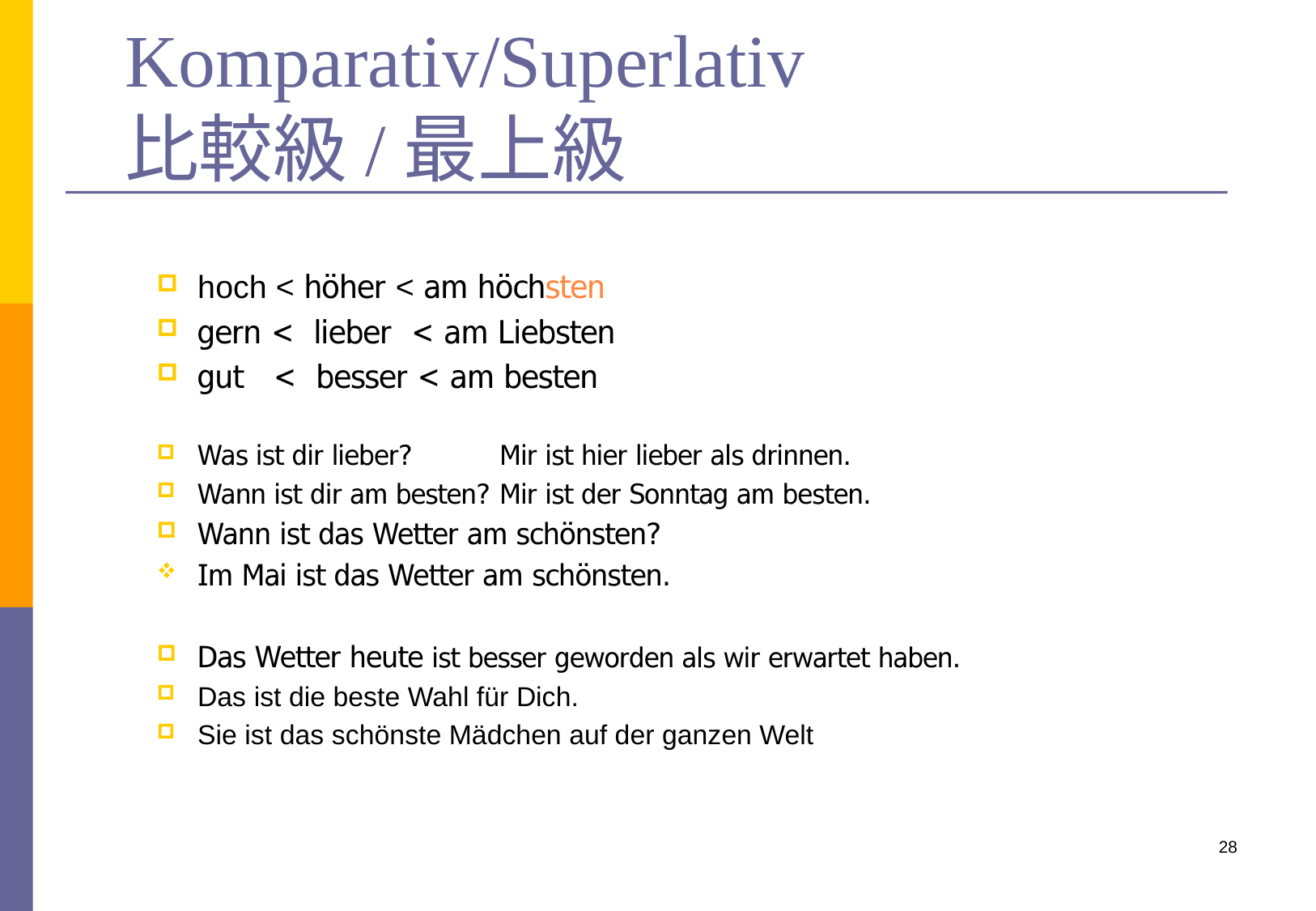

# Komparativ/Superlativ　 比較級/最上級
hoch ˂ höher ˂ am höchsten
gern <  lieber  < am Liebsten
gut   <  besser < am besten

Was ist dir lieber? 		Mir ist hier lieber als drinnen.
Wann ist dir am besten? 	Mir ist der Sonntag am besten.
Wann ist das Wetter am schönsten?
Im Mai ist das Wetter am schönsten.

Das Wetter heute ist besser geworden als wir erwartet haben.
Das ist die beste Wahl für Dich.
Sie ist das schönste Mädchen auf der ganzen Welt
28